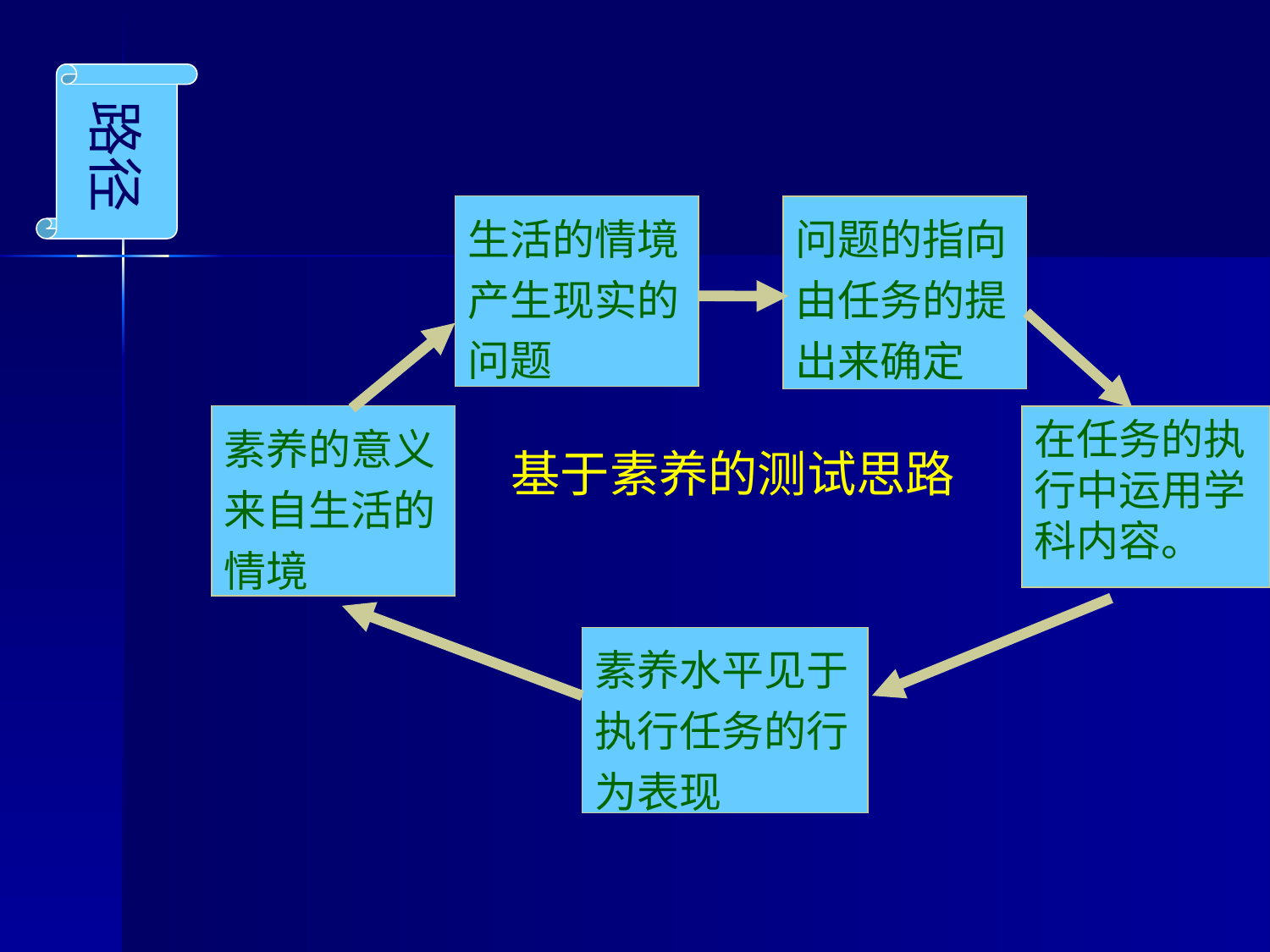

路径
生活的情境产生现实的问题
问题的指向由任务的提出来确定

素养的意义来自生活的情境
在任务的执行中运用学科内容。
基于素养的测试思路

素养水平见于执行任务的行为表现